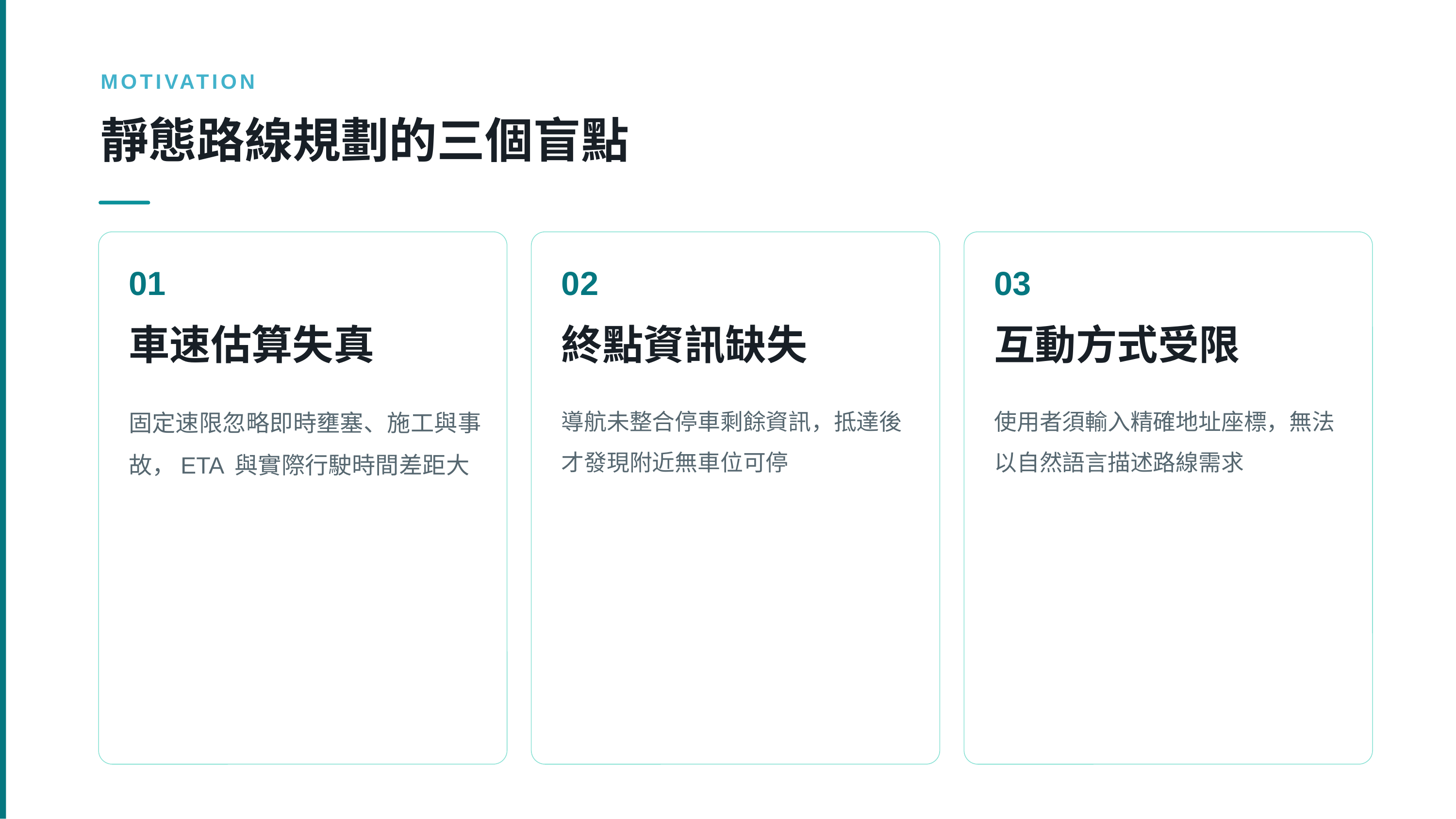

MOTIVATION
靜態路線規劃的三個盲點

01
02
03
車速估算失真
終點資訊缺失
互動方式受限
固定速限忽略即時壅塞、施工與事故，ETA 與實際行駛時間差距大
導航未整合停車剩餘資訊，抵達後才發現附近無車位可停
使用者須輸入精確地址座標，無法以自然語言描述路線需求